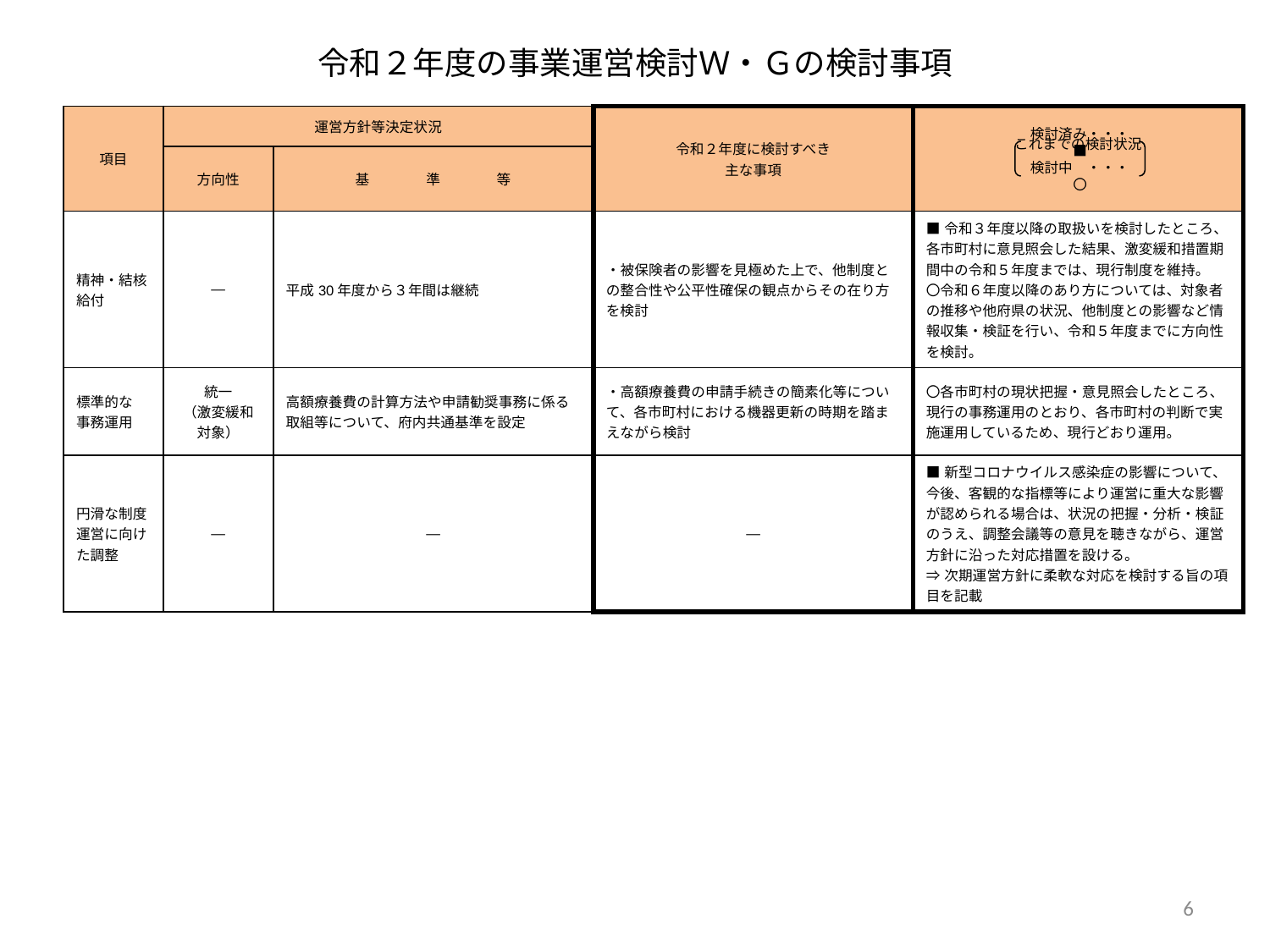

# 令和２年度の事業運営検討Ｗ・Ｇの検討事項
| 項目 | 運営方針等決定状況 |  | 令和２年度に検討すべき 主な事項 | これまでの検討状況 |
| --- | --- | --- | --- | --- |
|  | 方向性 | 基　　　　準　　　　等 |  |  |
| 精神・結核 給付 | ― | 平成30年度から３年間は継続 | ・被保険者の影響を見極めた上で、他制度との整合性や公平性確保の観点からその在り方を検討 | ■令和３年度以降の取扱いを検討したところ、各市町村に意見照会した結果、激変緩和措置期間中の令和５年度までは、現行制度を維持。 〇令和６年度以降のあり方については、対象者の推移や他府県の状況、他制度との影響など情報収集・検証を行い、令和５年度までに方向性を検討。 |
| 標準的な 事務運用 | 統一 （激変緩和対象） | 高額療養費の計算方法や申請勧奨事務に係る取組等について、府内共通基準を設定 | ・高額療養費の申請手続きの簡素化等について、各市町村における機器更新の時期を踏まえながら検討 | 〇各市町村の現状把握・意見照会したところ、現行の事務運用のとおり、各市町村の判断で実施運用しているため、現行どおり運用。 |
| 円滑な制度運営に向けた調整 | ― | ― | ― | ■新型コロナウイルス感染症の影響について、今後、客観的な指標等により運営に重大な影響が認められる場合は、状況の把握・分析・検証のうえ、調整会議等の意見を聴きながら、運営方針に沿った対応措置を設ける。 ⇒次期運営方針に柔軟な対応を検討する旨の項目を記載 |
検討済み・・・■
検討中　・・・〇
6